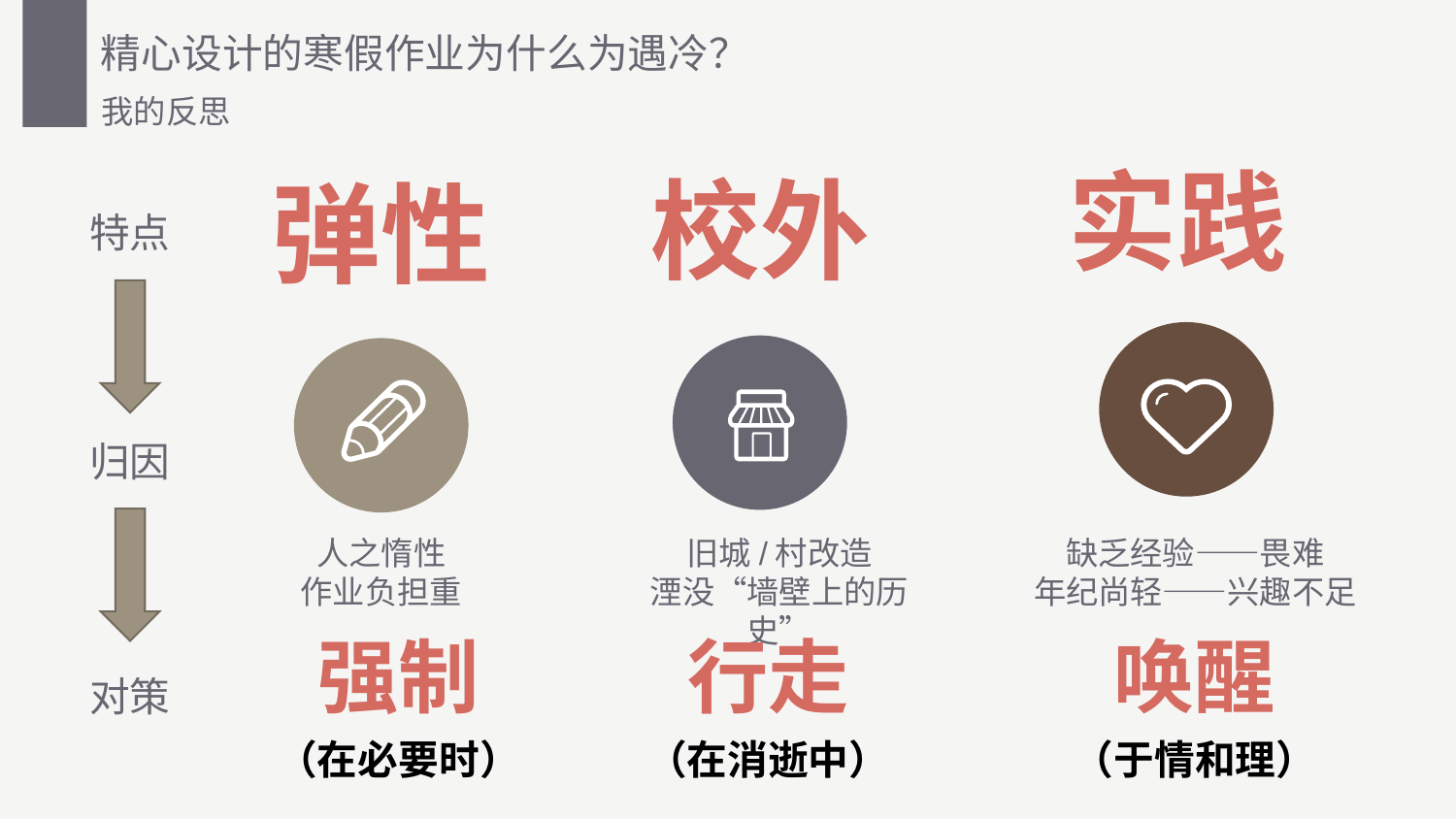

精心设计的寒假作业为什么为遇冷？
我的反思
实践
校外
弹性
特点

缺乏经验——畏难
年纪尚轻——兴趣不足

旧城/村改造
湮没“墙壁上的历史”

人之惰性
作业负担重
归因

强制
（在必要时）
行走
（在消逝中）
唤醒
（于情和理）
对策